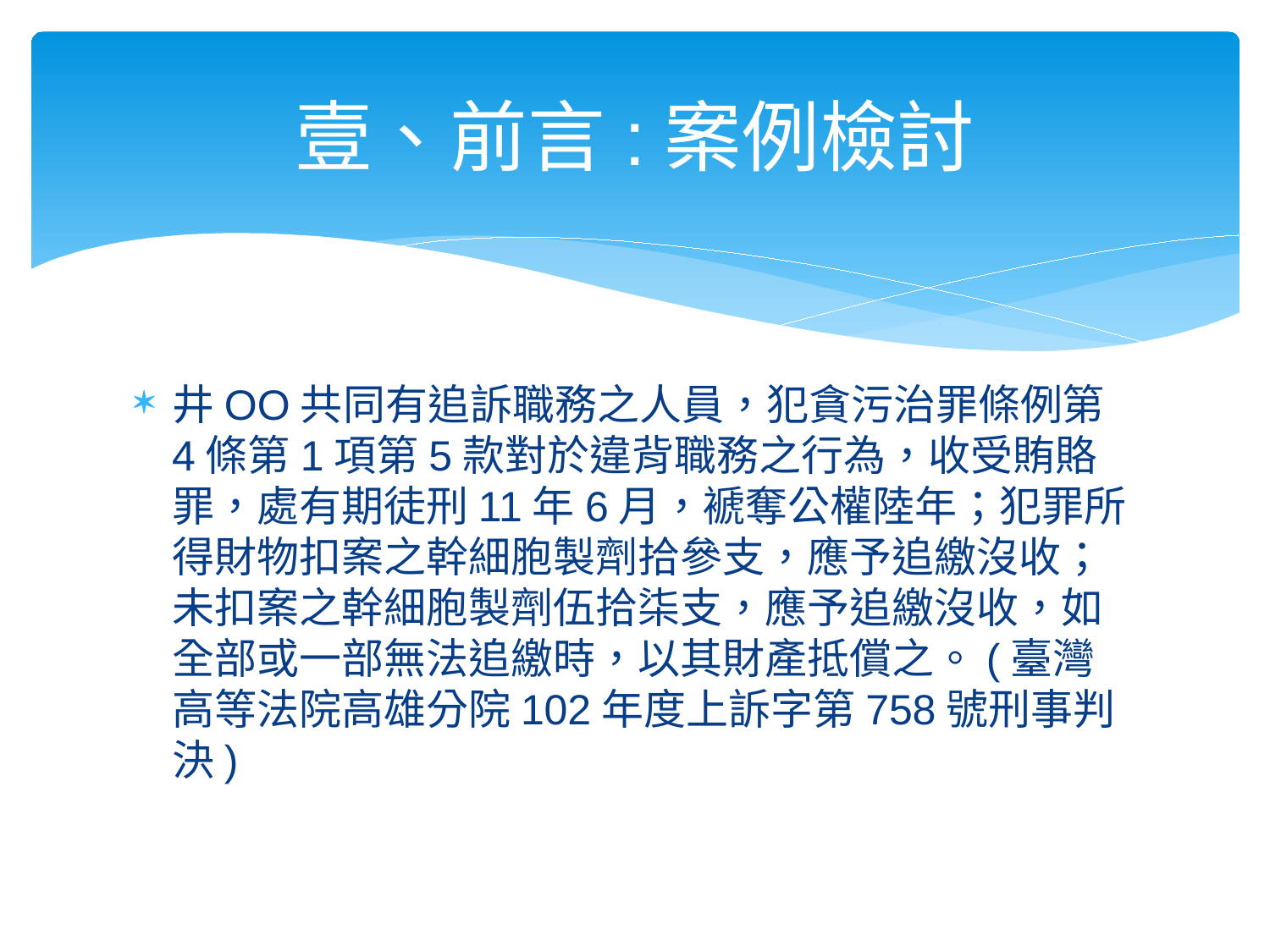

# 壹、前言:案例檢討
井OO共同有追訴職務之人員，犯貪污治罪條例第4條第1項第5款對於違背職務之行為，收受賄賂罪，處有期徒刑11年6月，褫奪公權陸年；犯罪所得財物扣案之幹細胞製劑拾參支，應予追繳沒收；未扣案之幹細胞製劑伍拾柒支，應予追繳沒收，如全部或一部無法追繳時，以其財產抵償之。(臺灣高等法院高雄分院102年度上訴字第758號刑事判決)